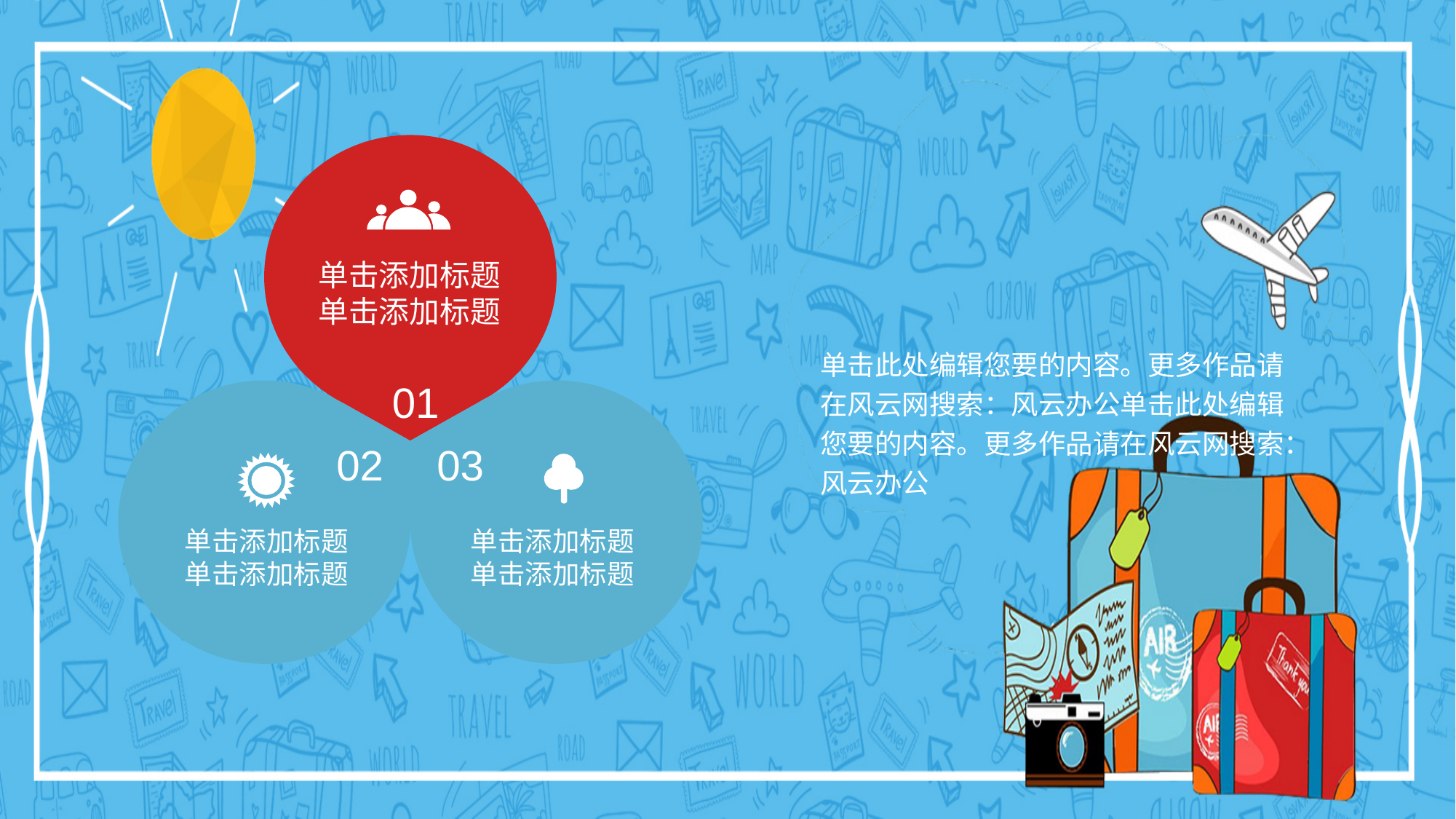

单击添加标题
单击添加标题
01
单击此处编辑您要的内容。更多作品请在风云网搜索：风云办公单击此处编辑您要的内容。更多作品请在风云网搜索：风云办公

02

单击添加标题
单击添加标题

03

单击添加标题
单击添加标题